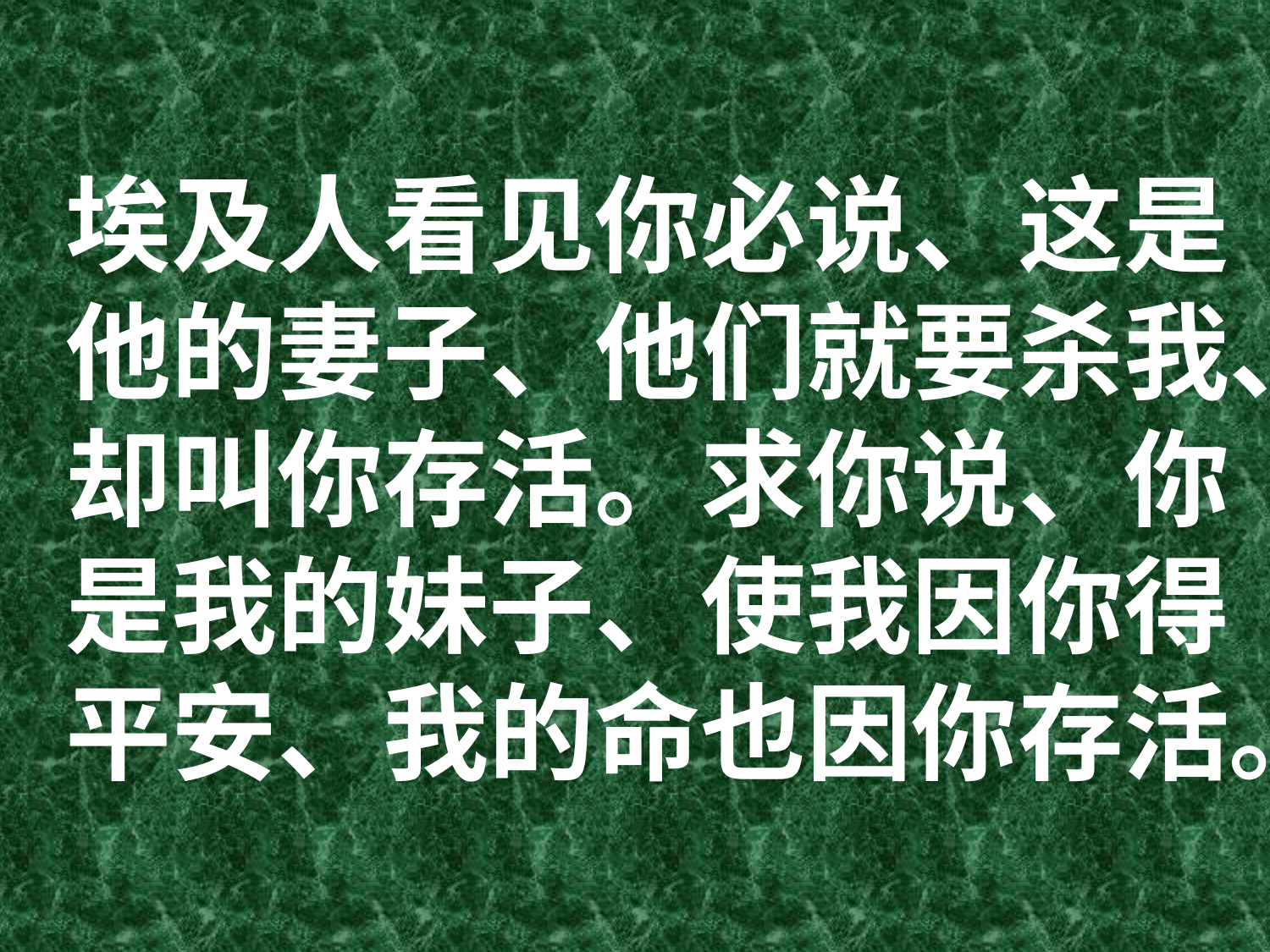

埃及人看见你必说、这是他的妻子、他们就要杀我、却叫你存活。求你说、你是我的妹子、使我因你得平安、我的命也因你存活。